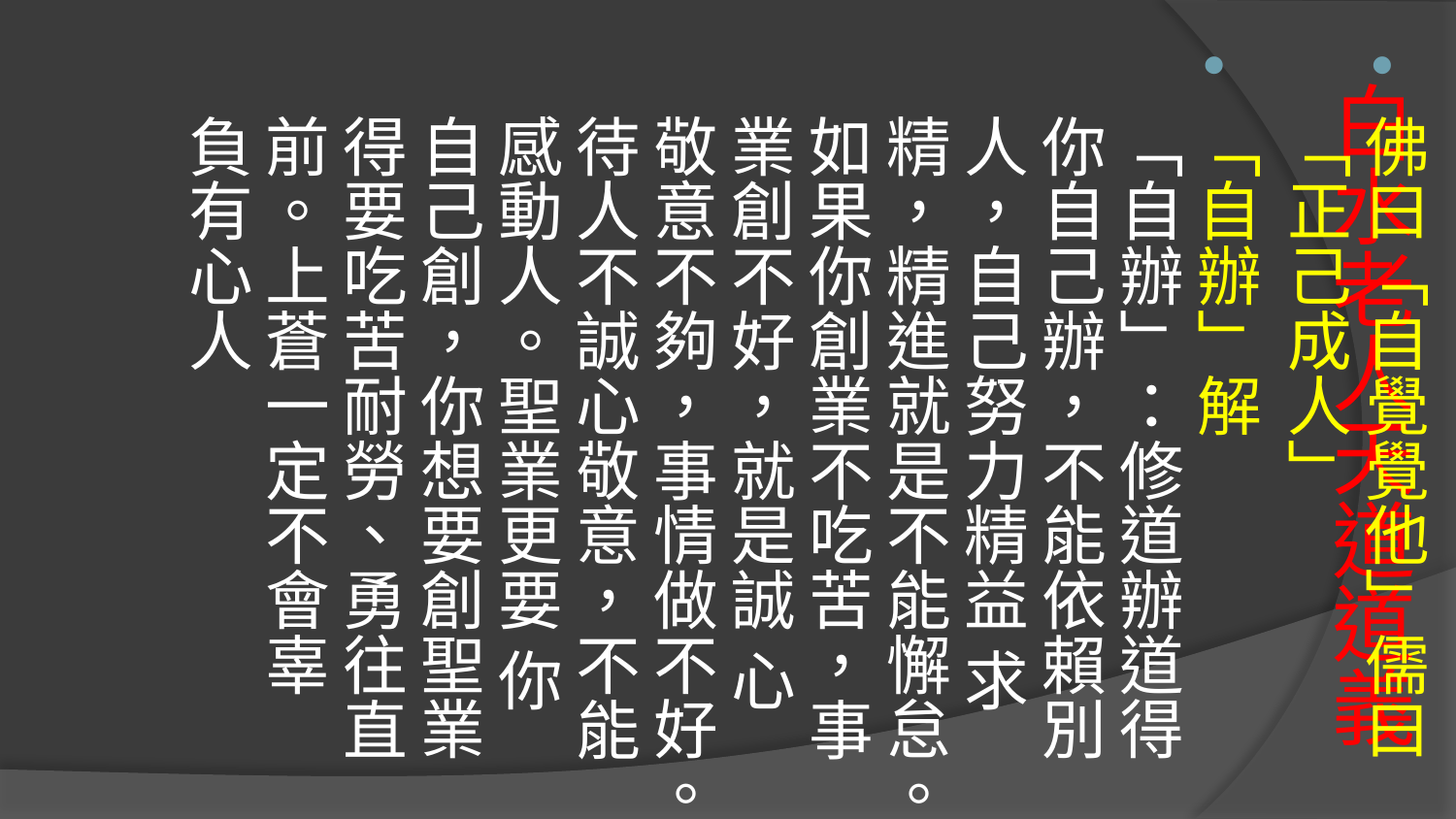

佛曰「自覺覺他」儒曰「正己成人」
「自辦」解
「自辦」：修道辦道得你自己辦，不能依賴別人，自己努力精益 求精，精進就是不能懈怠。如果你創業不吃苦，事業創不好，就是誠 心敬意不夠，事情做不好。待人不誠心敬意，不能感動人。聖業更要 你自己創，你想要創聖業得要吃苦耐勞、勇往直前。上蒼一定不會辜 負有心人
# 白水老人天道道義